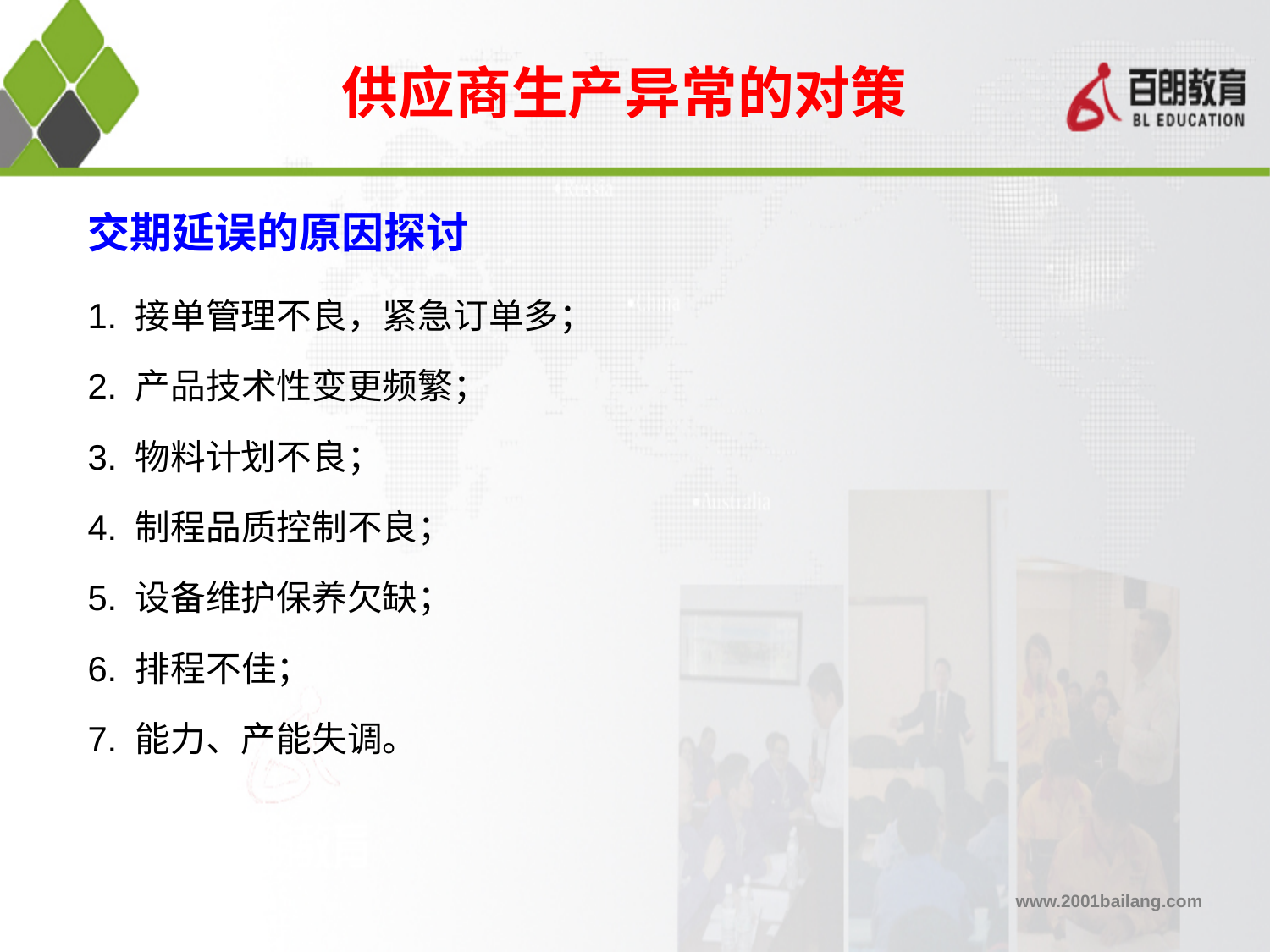

供应商生产异常的对策
# 交期延误的原因探讨
1. 接单管理不良，紧急订单多；
2. 产品技术性变更频繁；
3. 物料计划不良；
4. 制程品质控制不良；
5. 设备维护保养欠缺；
6. 排程不佳；
7. 能力、产能失调。